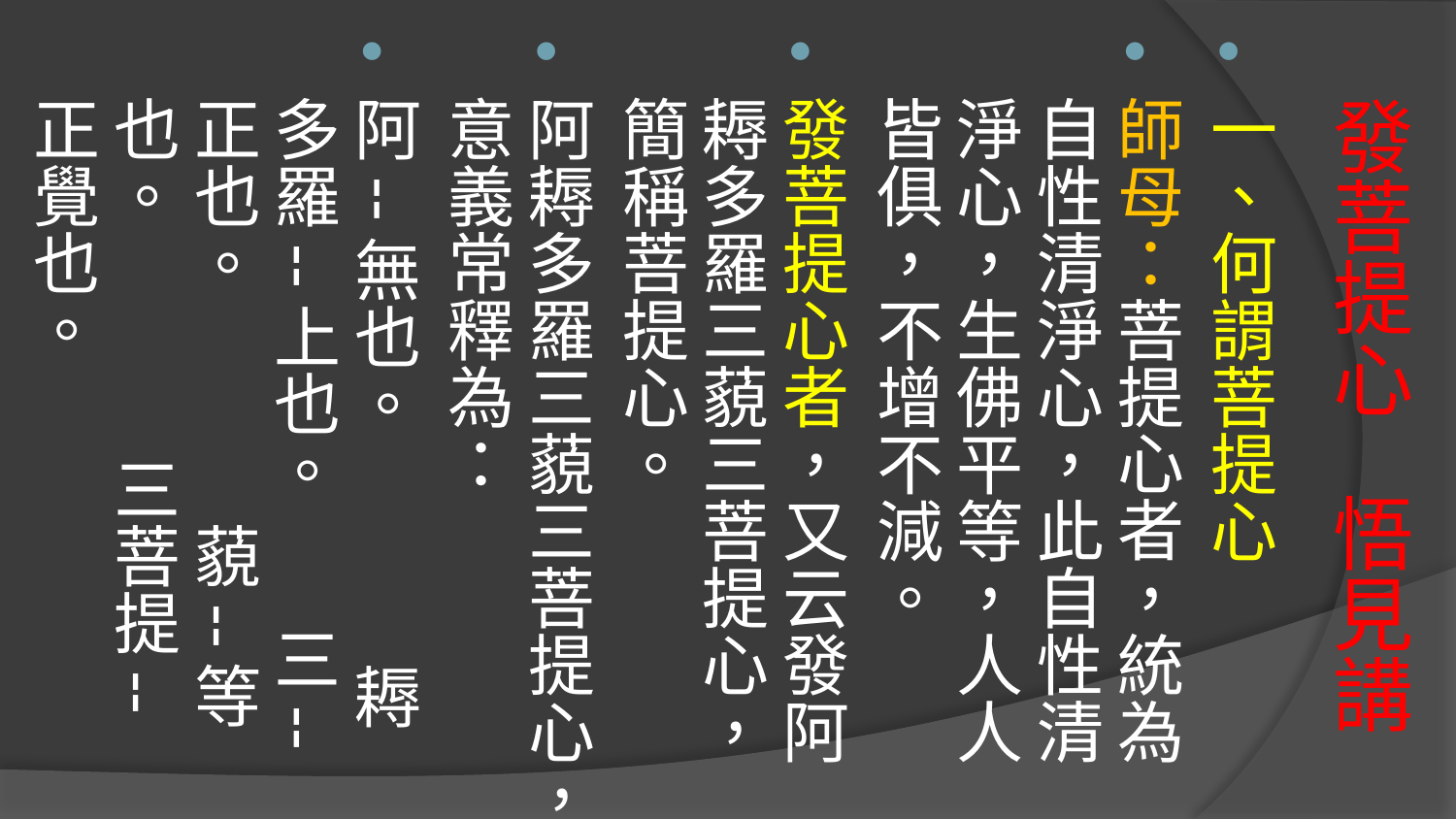

一、何謂菩提心
師母：菩提心者，統為自性清淨心，此自性清淨心，生佛平等，人人皆俱，不增不減。
發菩提心者，又云發阿耨多羅三藐三菩提心，簡稱菩提心。
阿耨多羅三藐三菩提心，意義常釋為：
阿--無也。               耨多羅--上也。        三--正也。               藐--等也。               三菩提--正覺也。
# 發菩提心    悟見講